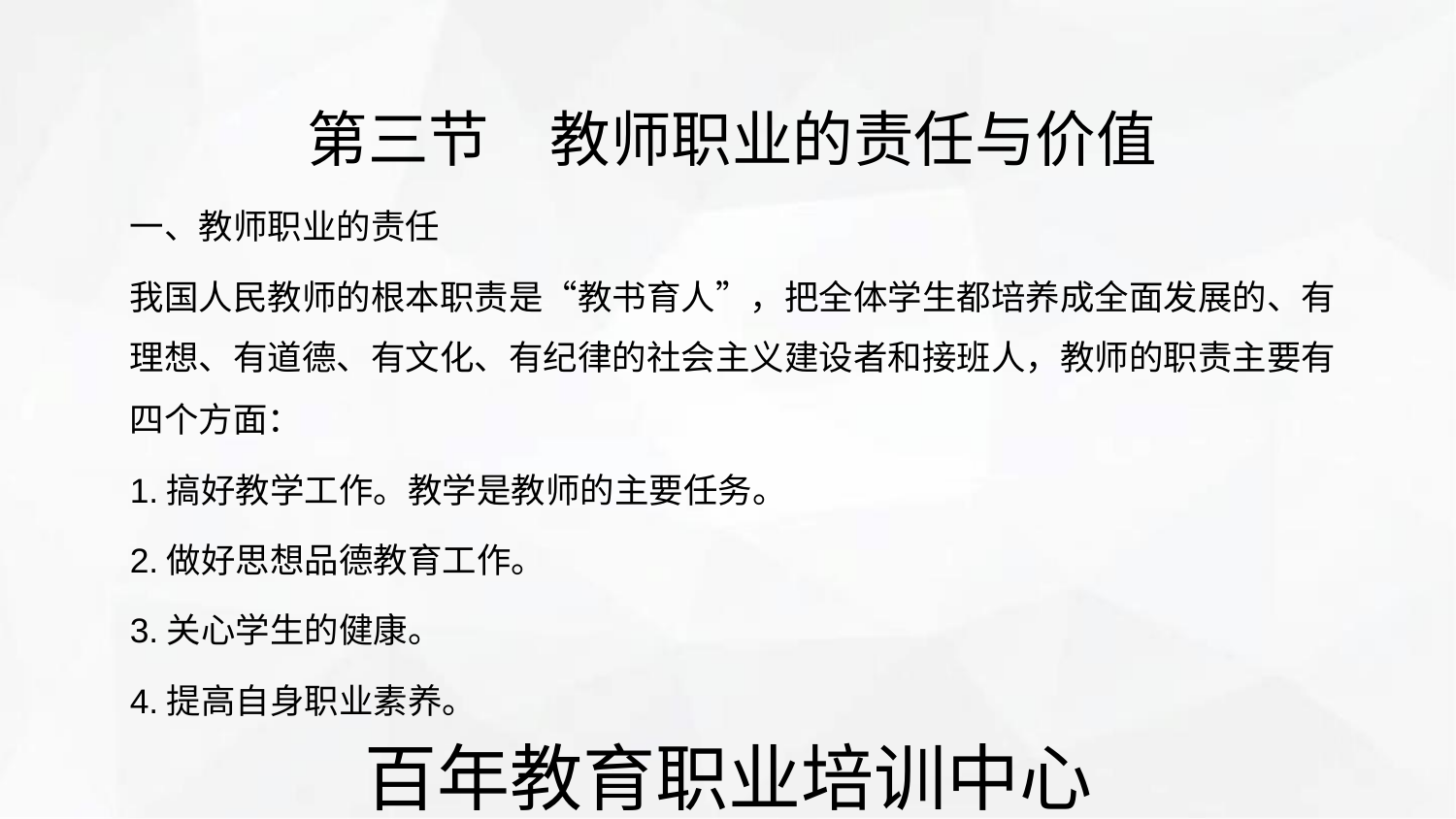

第三节　教师职业的责任与价值
一、教师职业的责任
我国人民教师的根本职责是“教书育人”，把全体学生都培养成全面发展的、有
理想、有道德、有文化、有纪律的社会主义建设者和接班人，教师的职责主要有
四个方面：
1.搞好教学工作。教学是教师的主要任务。
2.做好思想品德教育工作。
3.关心学生的健康。
4.提高自身职业素养。
百年教育职业培训中心